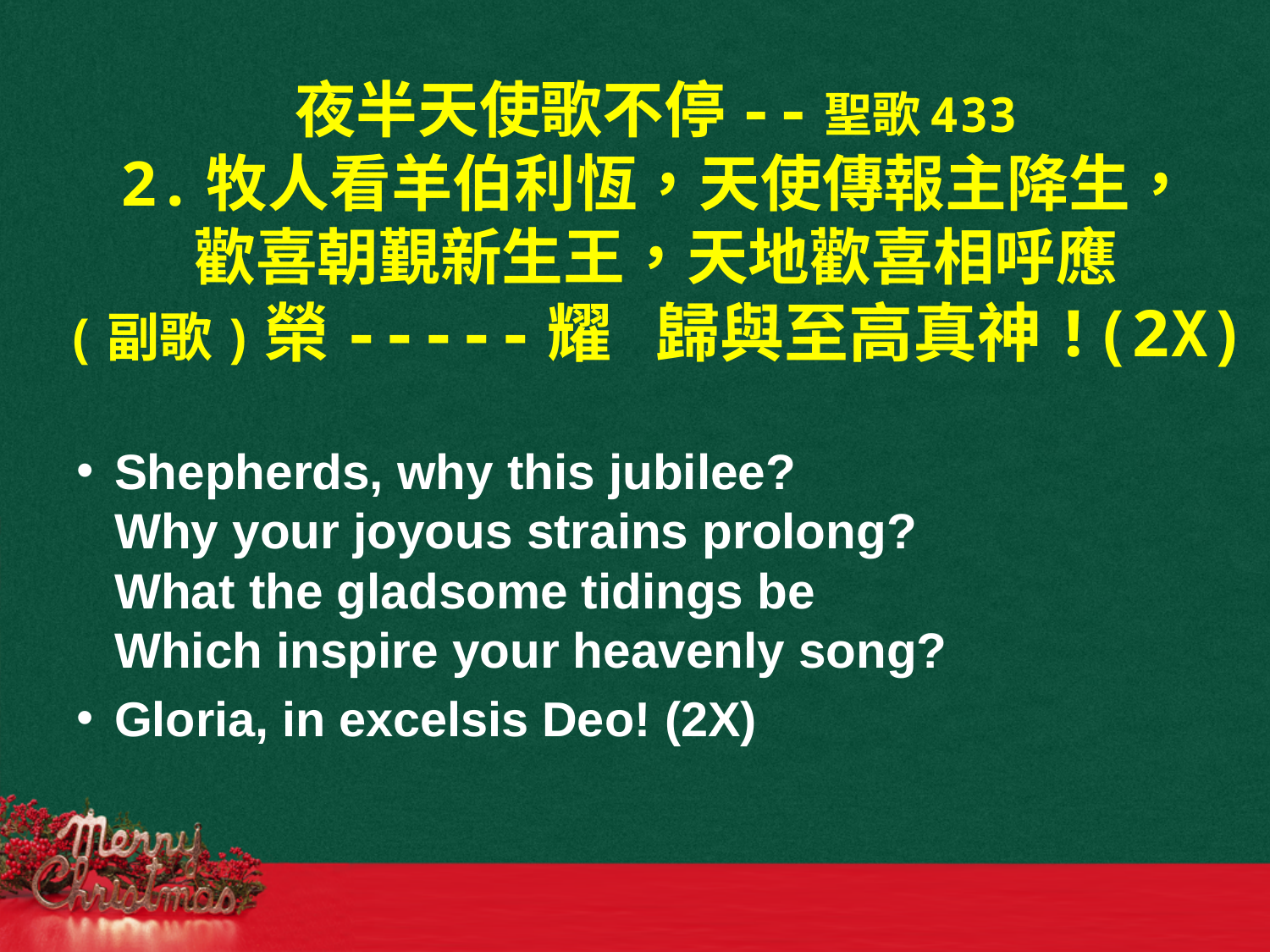

# 夜半天使歌不停--聖歌433 2.牧人看羊伯利恆，天使傳報主降生， 歡喜朝覲新生王，天地歡喜相呼應 (副歌)榮-----耀   歸與至高真神!(2X)
Shepherds, why this jubilee?
Why your joyous strains prolong?
What the gladsome tidings be
Which inspire your heavenly song?
Gloria, in excelsis Deo! (2X)